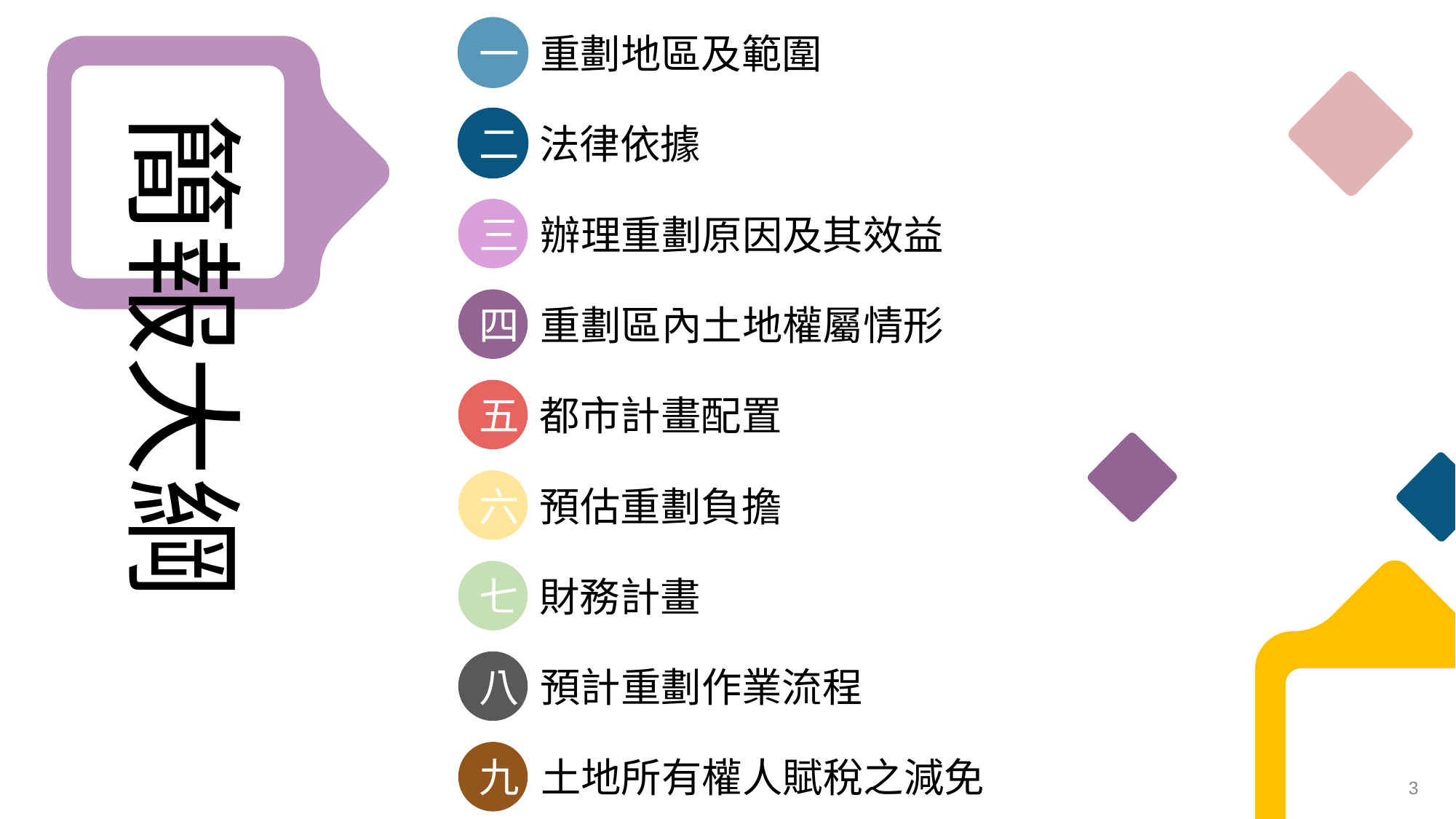

一
重劃地區及範圍

簡報大綱
二
法律依據
三
辦理重劃原因及其效益
四
重劃區內土地權屬情形
五
都市計畫配置

六
預估重劃負擔

七
財務計畫
八
預計重劃作業流程
九
土地所有權人賦稅之減免
3